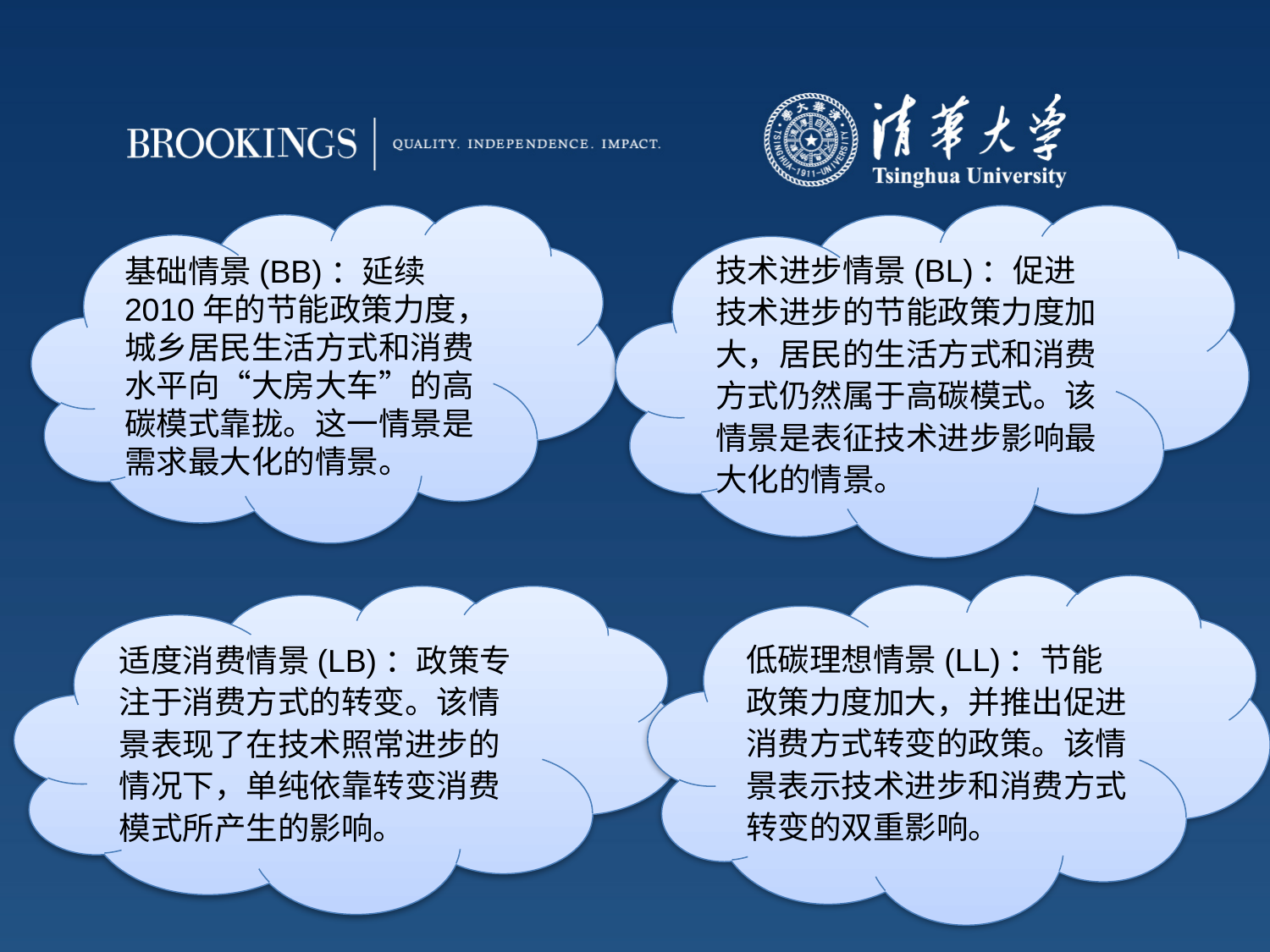

基础情景(BB)：延续2010年的节能政策力度，城乡居民生活方式和消费水平向“大房大车”的高碳模式靠拢。这一情景是需求最大化的情景。
技术进步情景(BL)：促进技术进步的节能政策力度加大，居民的生活方式和消费方式仍然属于高碳模式。该情景是表征技术进步影响最大化的情景。
低碳理想情景(LL)：节能政策力度加大，并推出促进消费方式转变的政策。该情景表示技术进步和消费方式转变的双重影响。
适度消费情景(LB)：政策专注于消费方式的转变。该情景表现了在技术照常进步的情况下，单纯依靠转变消费模式所产生的影响。